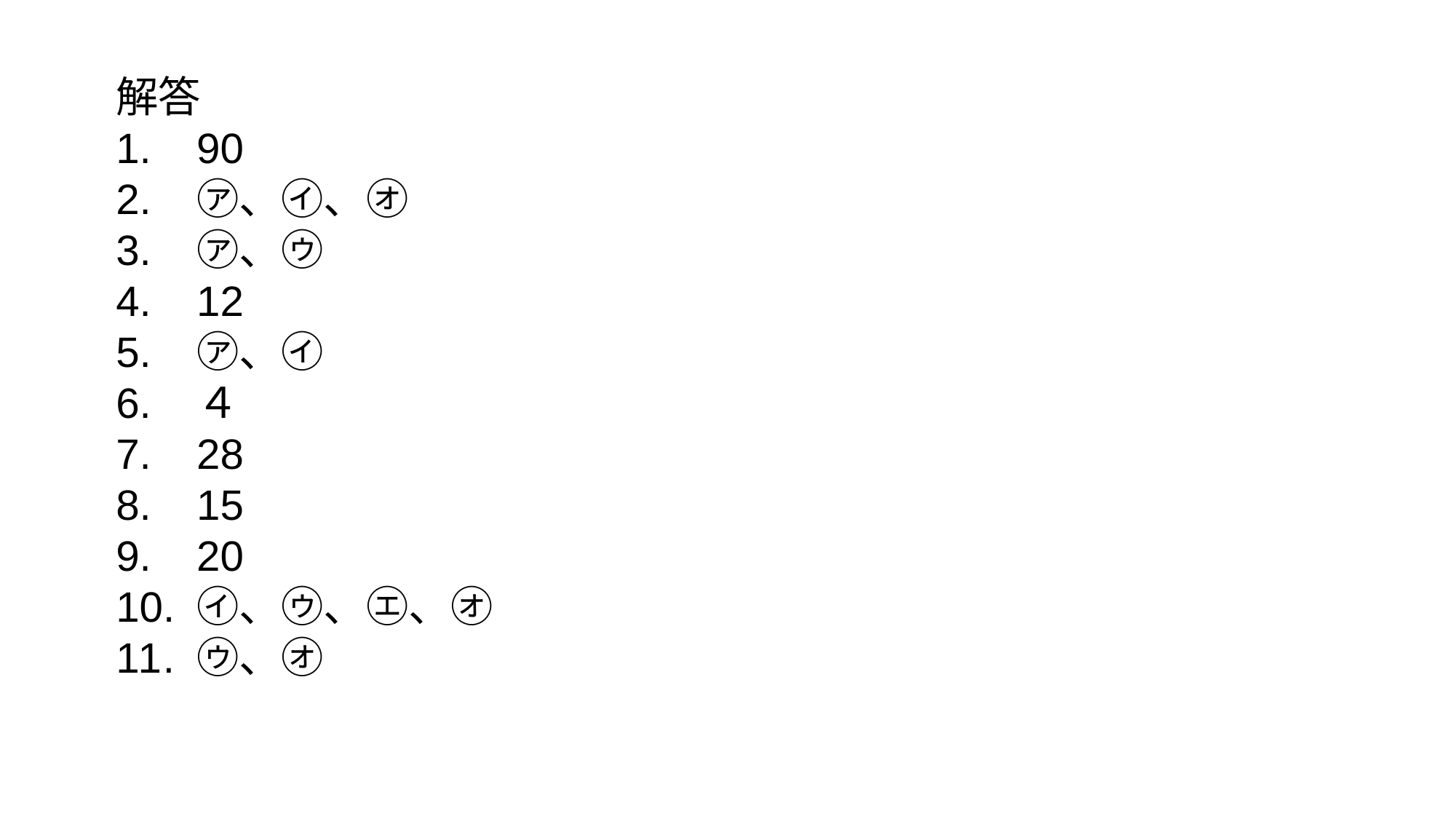

解答
90
㋐、㋑、㋔
㋐、㋒
12
㋐、㋑
４
28
15
20
㋑、㋒、㋓、㋔
㋒、㋔